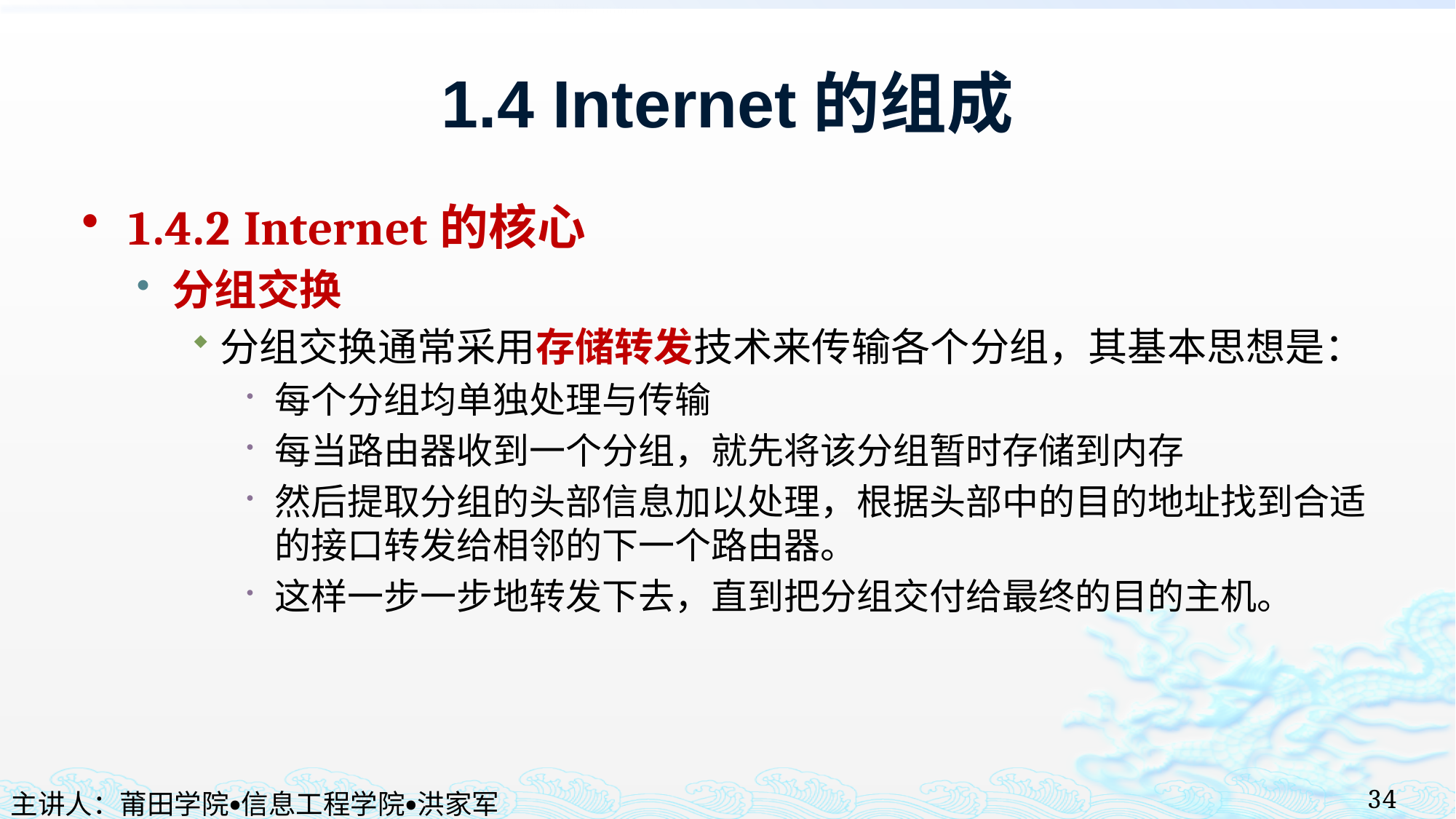

# 1.4 Internet的组成
1.4.2 Internet的核心
分组交换
分组交换通常采用存储转发技术来传输各个分组，其基本思想是：
每个分组均单独处理与传输
每当路由器收到一个分组，就先将该分组暂时存储到内存
然后提取分组的头部信息加以处理，根据头部中的目的地址找到合适的接口转发给相邻的下一个路由器。
这样一步一步地转发下去，直到把分组交付给最终的目的主机。
34
主讲人：莆田学院•信息工程学院•洪家军